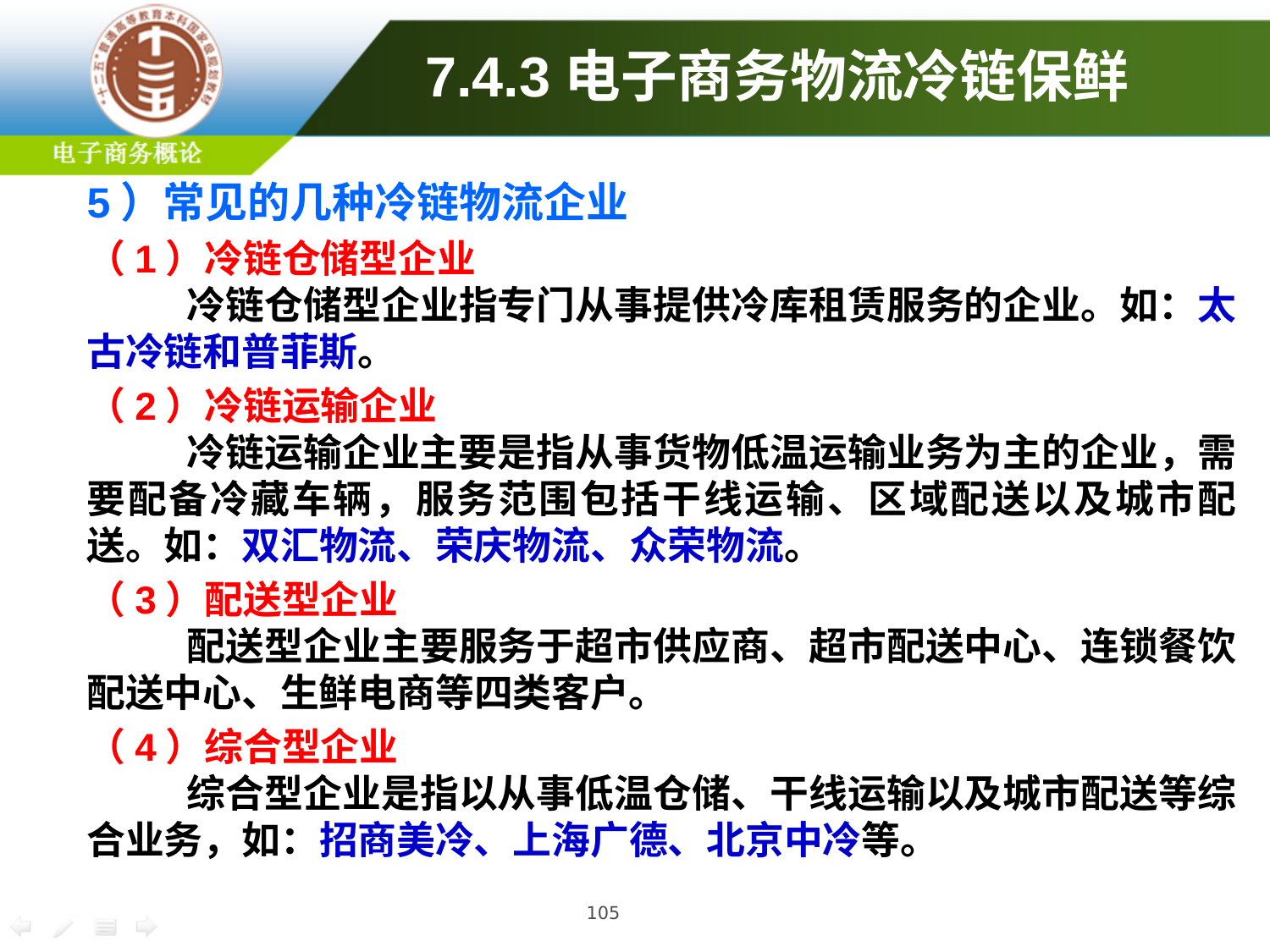

# 7.4.3电子商务物流冷链保鲜
5）常见的几种冷链物流企业
（1）冷链仓储型企业
冷链仓储型企业指专门从事提供冷库租赁服务的企业。如：太古冷链和普菲斯。
（2）冷链运输企业
冷链运输企业主要是指从事货物低温运输业务为主的企业，需要配备冷藏车辆，服务范围包括干线运输、区域配送以及城市配送。如：双汇物流、荣庆物流、众荣物流。
（3）配送型企业
配送型企业主要服务于超市供应商、超市配送中心、连锁餐饮配送中心、生鲜电商等四类客户。
（4）综合型企业
综合型企业是指以从事低温仓储、干线运输以及城市配送等综合业务，如：招商美冷、上海广德、北京中冷等。
105